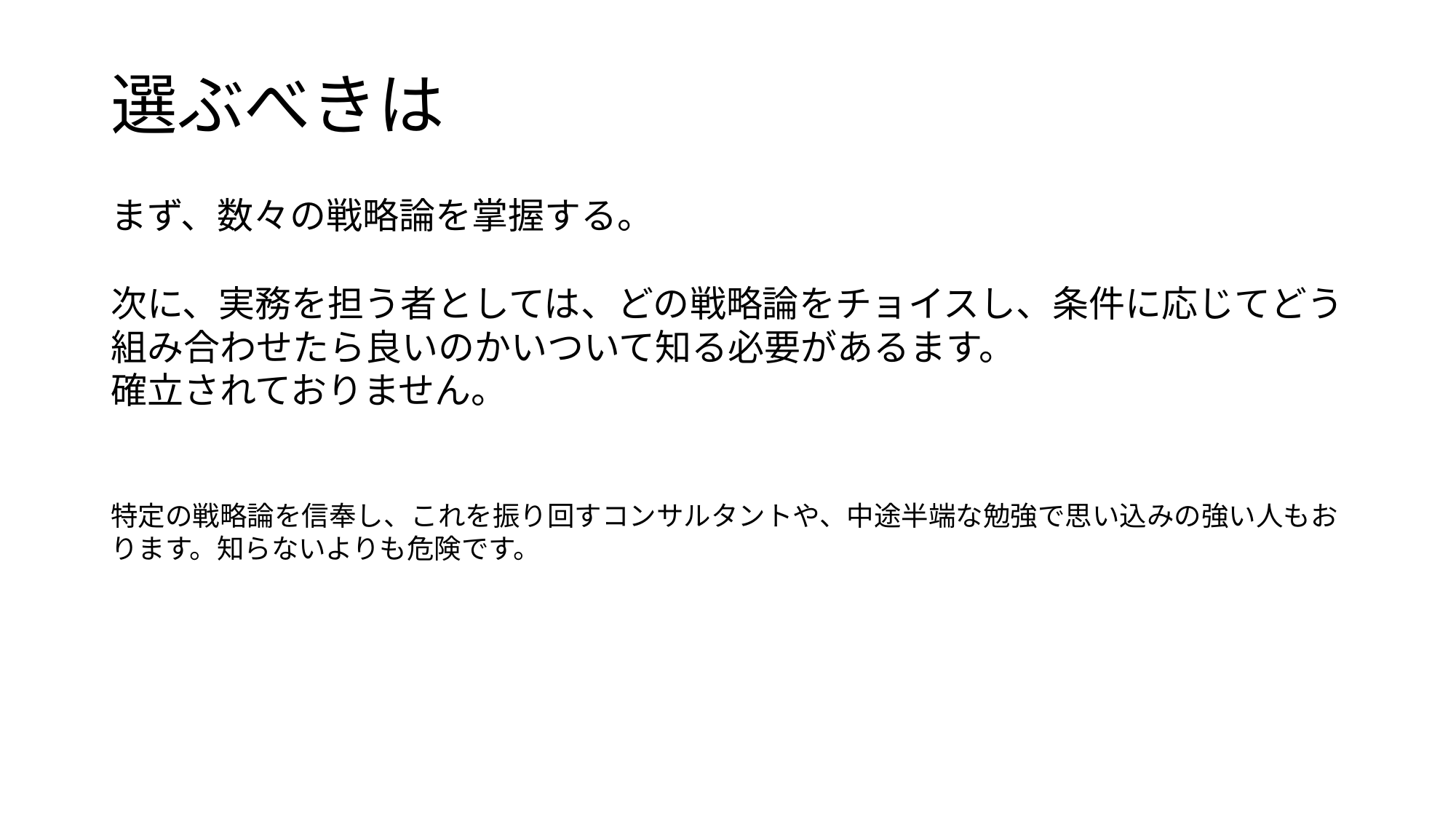

# 選ぶべきは
まず、数々の戦略論を掌握する。

次に、実務を担う者としては、どの戦略論をチョイスし、条件に応じてどう組み合わせたら良いのかいついて知る必要があるます。
確立されておりません。

特定の戦略論を信奉し、これを振り回すコンサルタントや、中途半端な勉強で思い込みの強い人もおります。知らないよりも危険です。